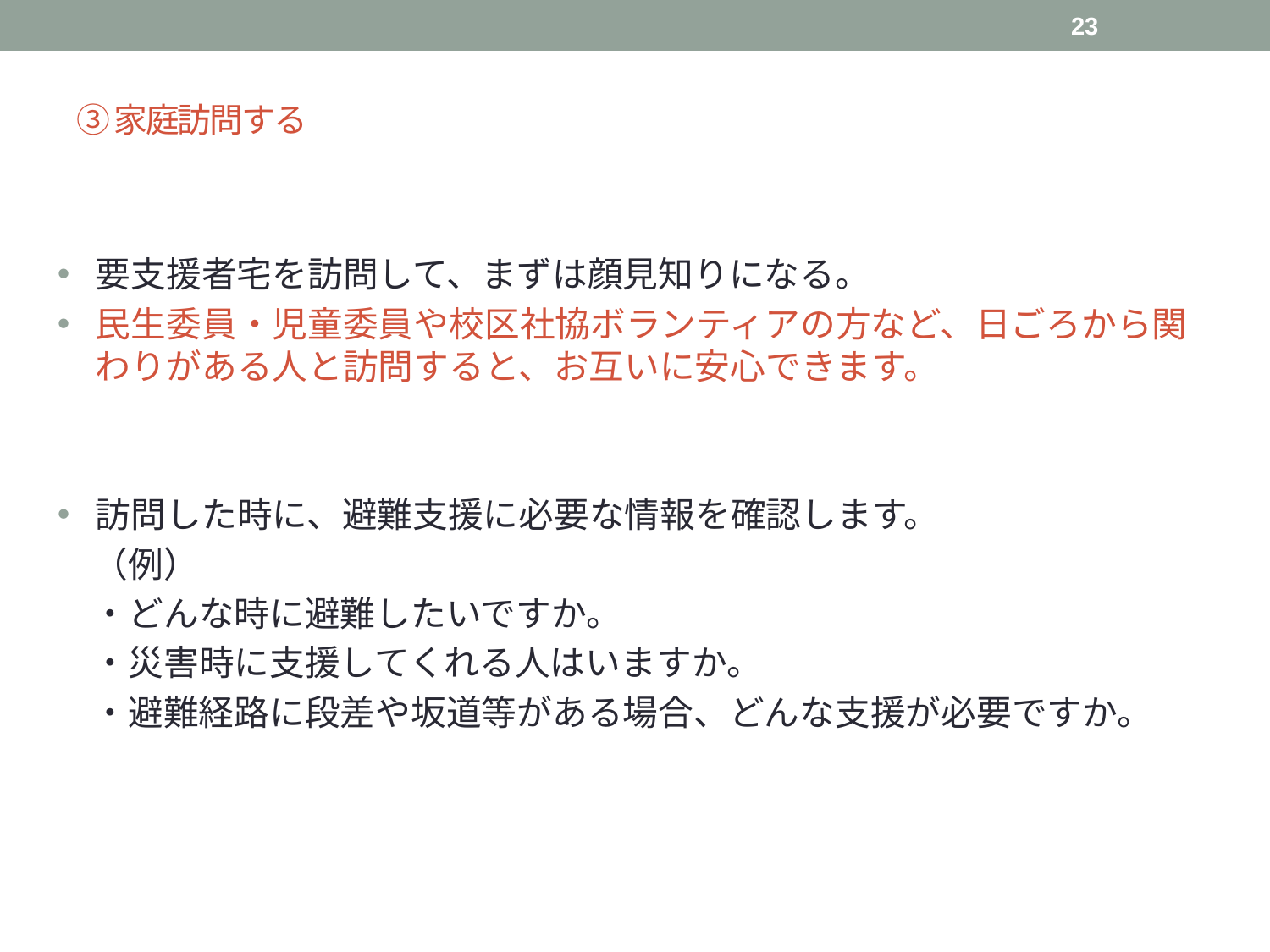

23
# ③家庭訪問する
要支援者宅を訪問して、まずは顔見知りになる。
民生委員・児童委員や校区社協ボランティアの方など、日ごろから関わりがある人と訪問すると、お互いに安心できます。

訪問した時に、避難支援に必要な情報を確認します。
　（例）
　・どんな時に避難したいですか。
　・災害時に支援してくれる人はいますか。
　・避難経路に段差や坂道等がある場合、どんな支援が必要ですか。